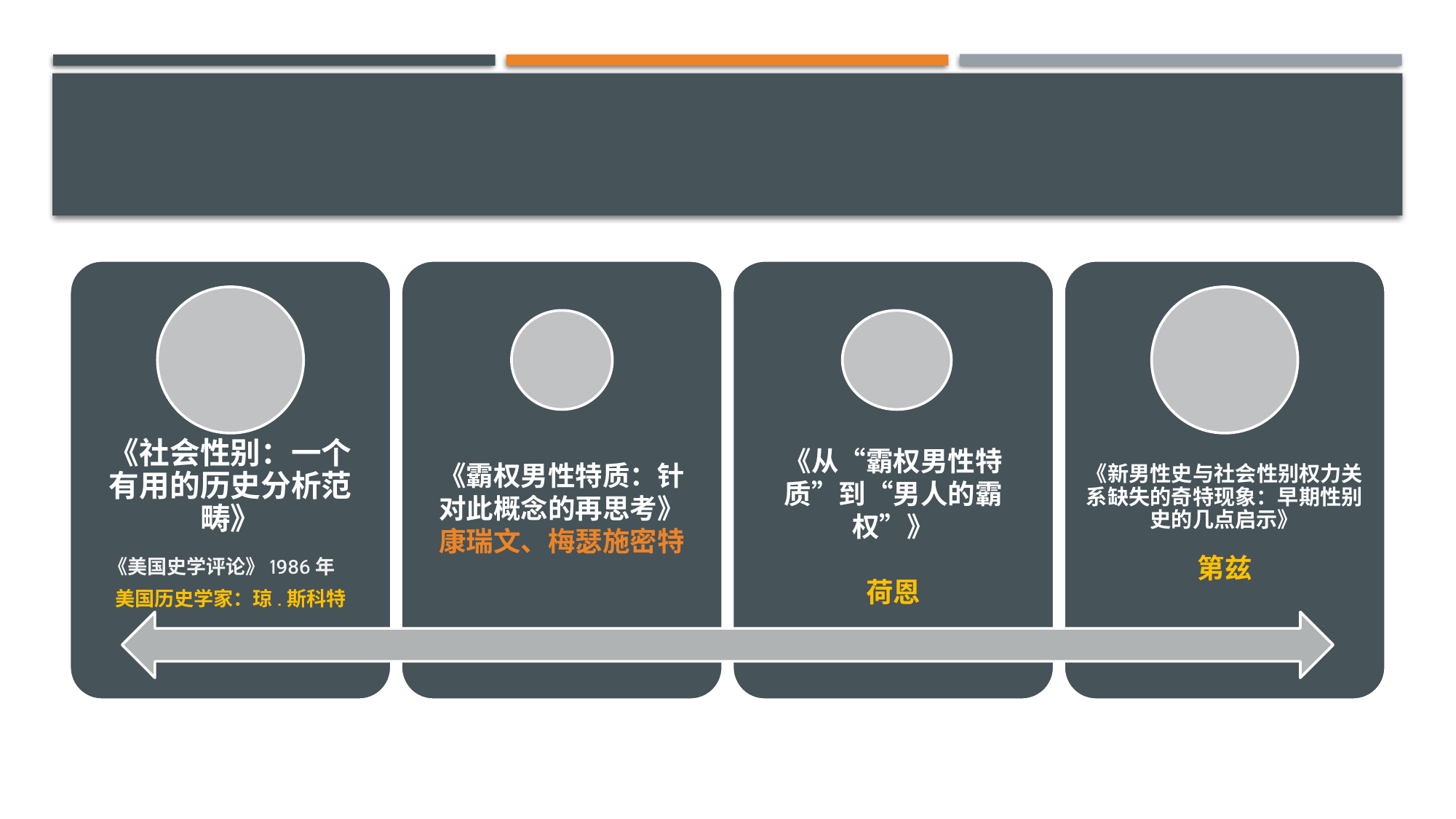

《社会性别：一个有用的历史分析范畴》
《美国史学评论》1986年
美国历史学家：琼.斯科特
《霸权男性特质：针对此概念的再思考》
康瑞文、梅瑟施密特

《从“霸权男性特质”到“男人的霸权”》
荷恩

《新男性史与社会性别权力关系缺失的奇特现象：早期性别史的几点启示》
第兹